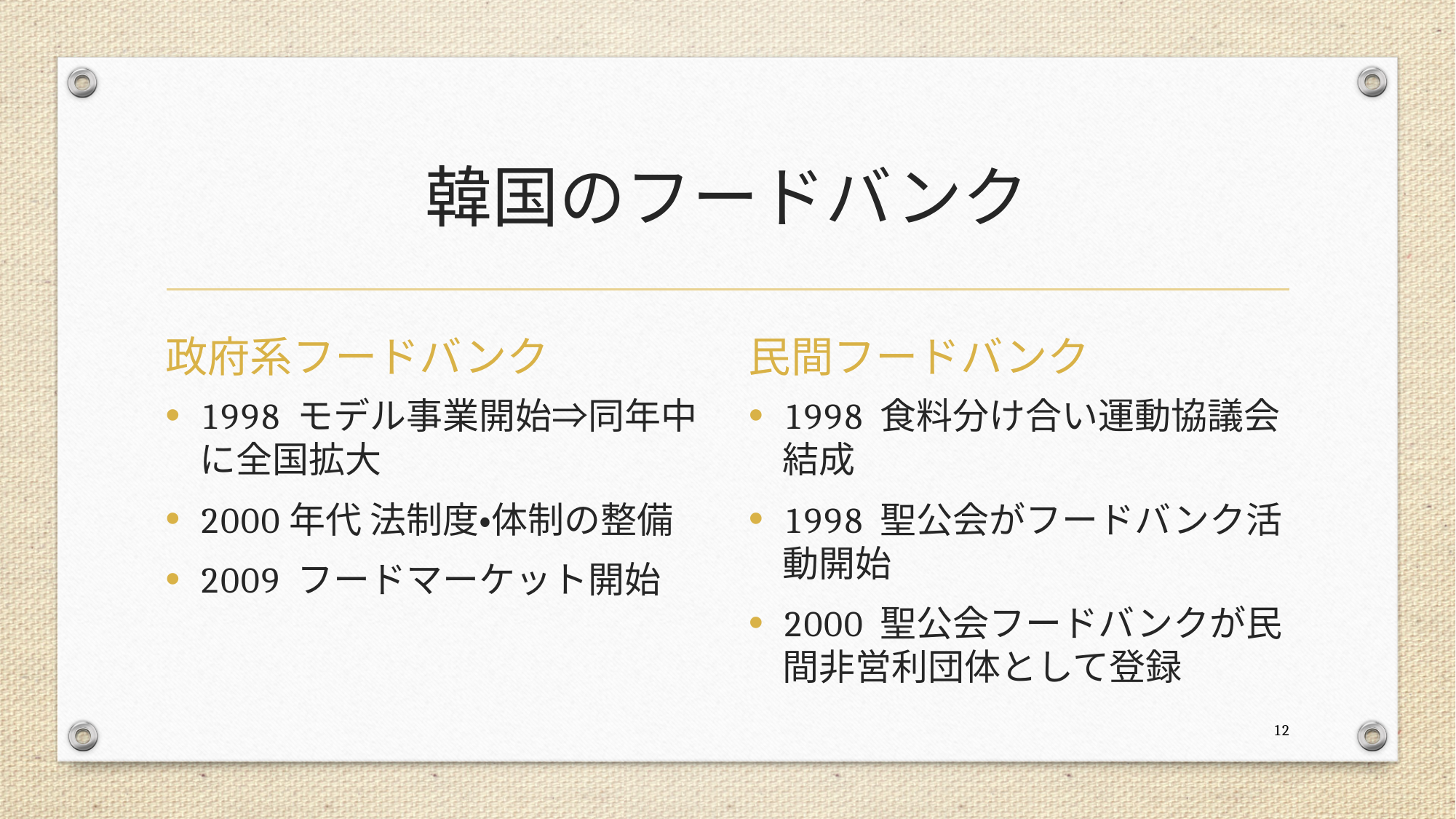

# 韓国のフードバンク
政府系フードバンク
民間フードバンク
1998 モデル事業開始⇒同年中に全国拡大
2000年代 法制度・体制の整備
2009 フードマーケット開始

1998 食料分け合い運動協議会結成
1998 聖公会がフードバンク活動開始
2000 聖公会フードバンクが民間非営利団体として登録
12